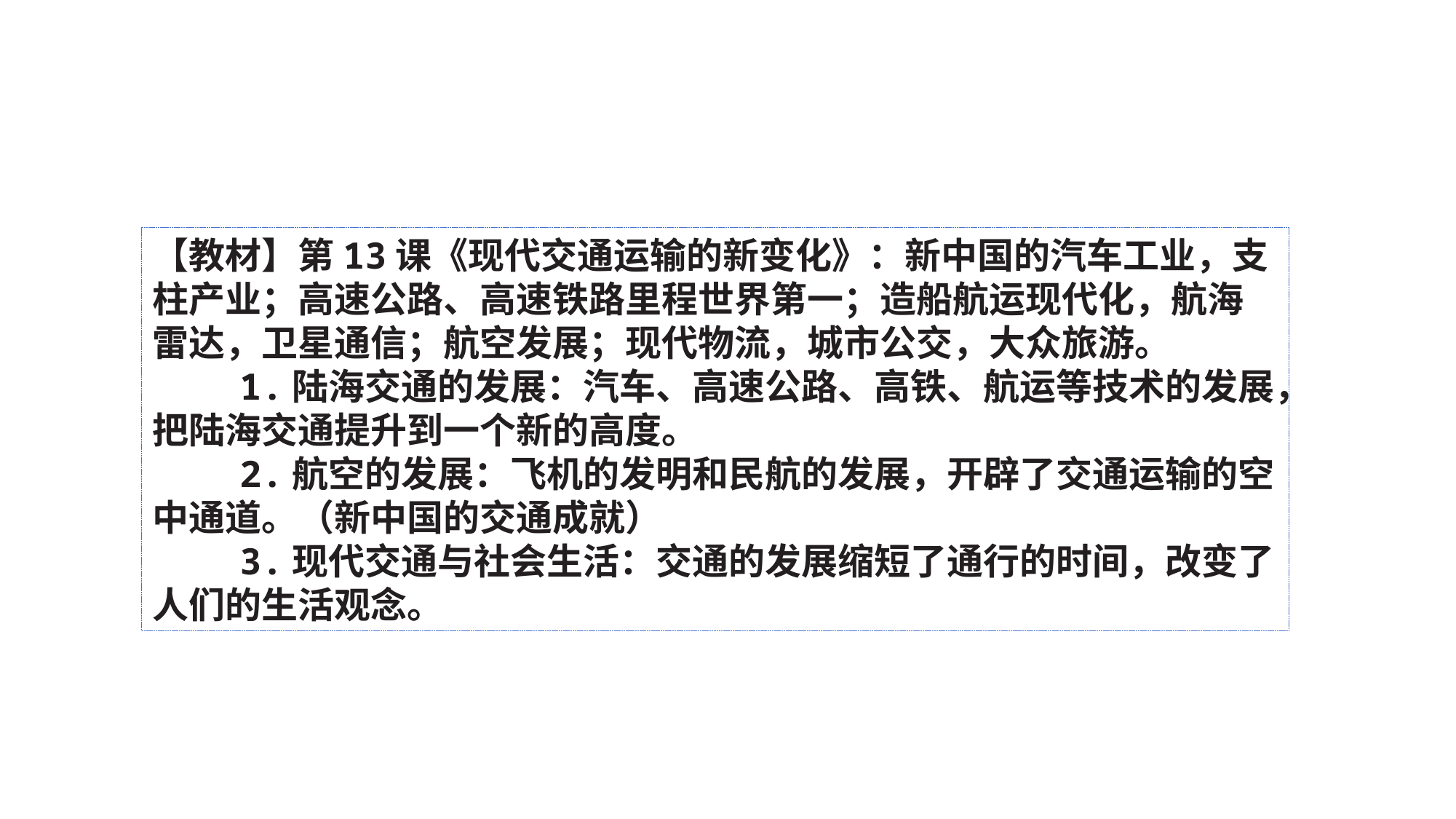

【教材】第13课《现代交通运输的新变化》：新中国的汽车工业，支柱产业；高速公路、高速铁路里程世界第一；造船航运现代化，航海雷达，卫星通信；航空发展；现代物流，城市公交，大众旅游。
    1.陆海交通的发展：汽车、高速公路、高铁、航运等技术的发展，把陆海交通提升到一个新的高度。
    2.航空的发展：飞机的发明和民航的发展，开辟了交通运输的空中通道。（新中国的交通成就）
    3.现代交通与社会生活：交通的发展缩短了通行的时间，改变了人们的生活观念。